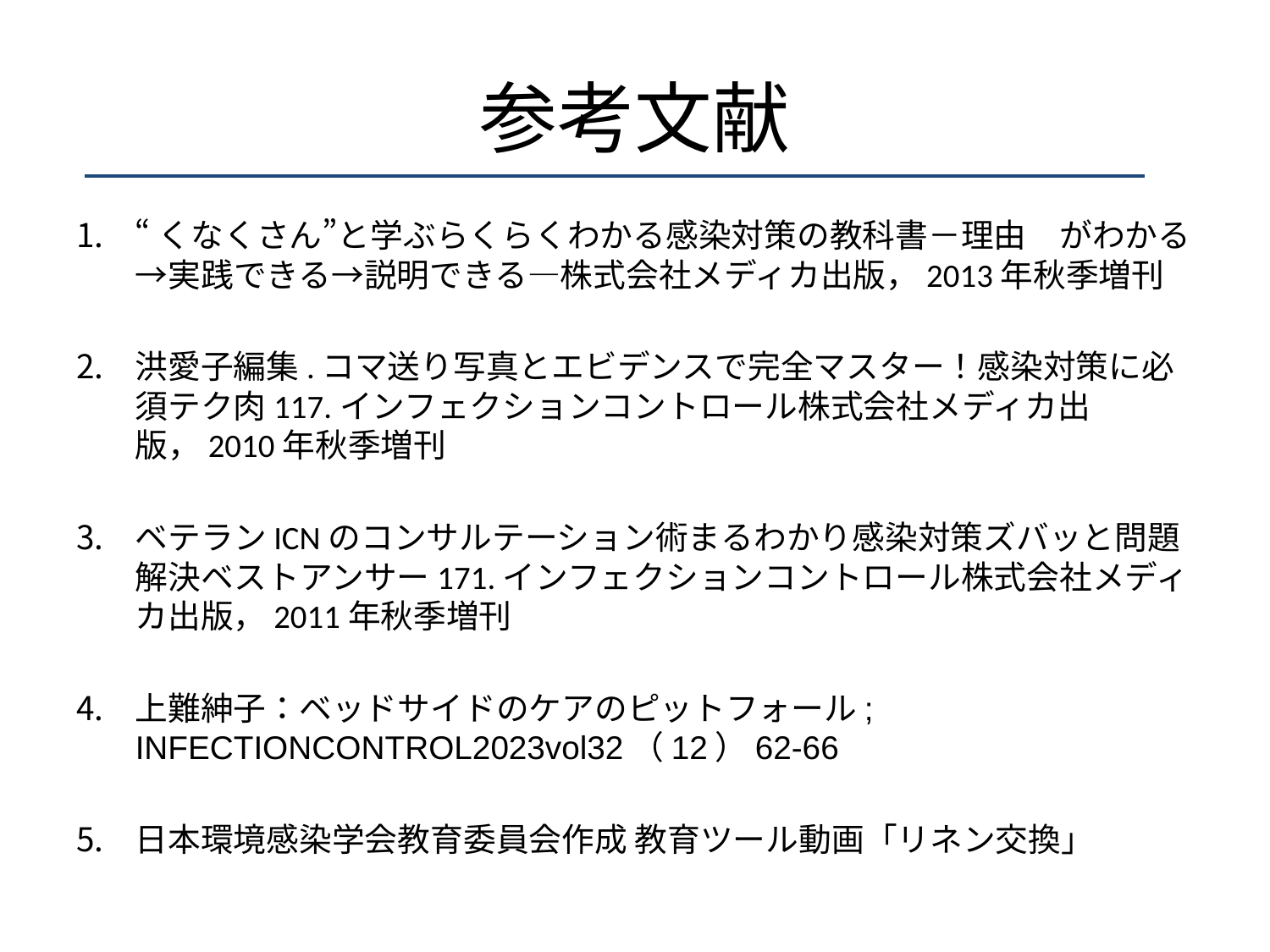

参考文献
“くなくさん”と学ぶらくらくわかる感染対策の教科書－理由　がわかる→実践できる→説明できる―株式会社メディカ出版，2013年秋季増刊

洪愛子編集.コマ送り写真とエビデンスで完全マスター！感染対策に必須テク肉117.インフェクションコントロール株式会社メディカ出版，2010年秋季増刊

ベテランICNのコンサルテーション術まるわかり感染対策ズバッと問題解決ベストアンサー171.インフェクションコントロール株式会社メディカ出版，2011年秋季増刊

上難紳子：ベッドサイドのケアのピットフォール; INFECTIONCONTROL2023vol32（12）62-66

日本環境感染学会教育委員会作成 教育ツール動画「リネン交換」